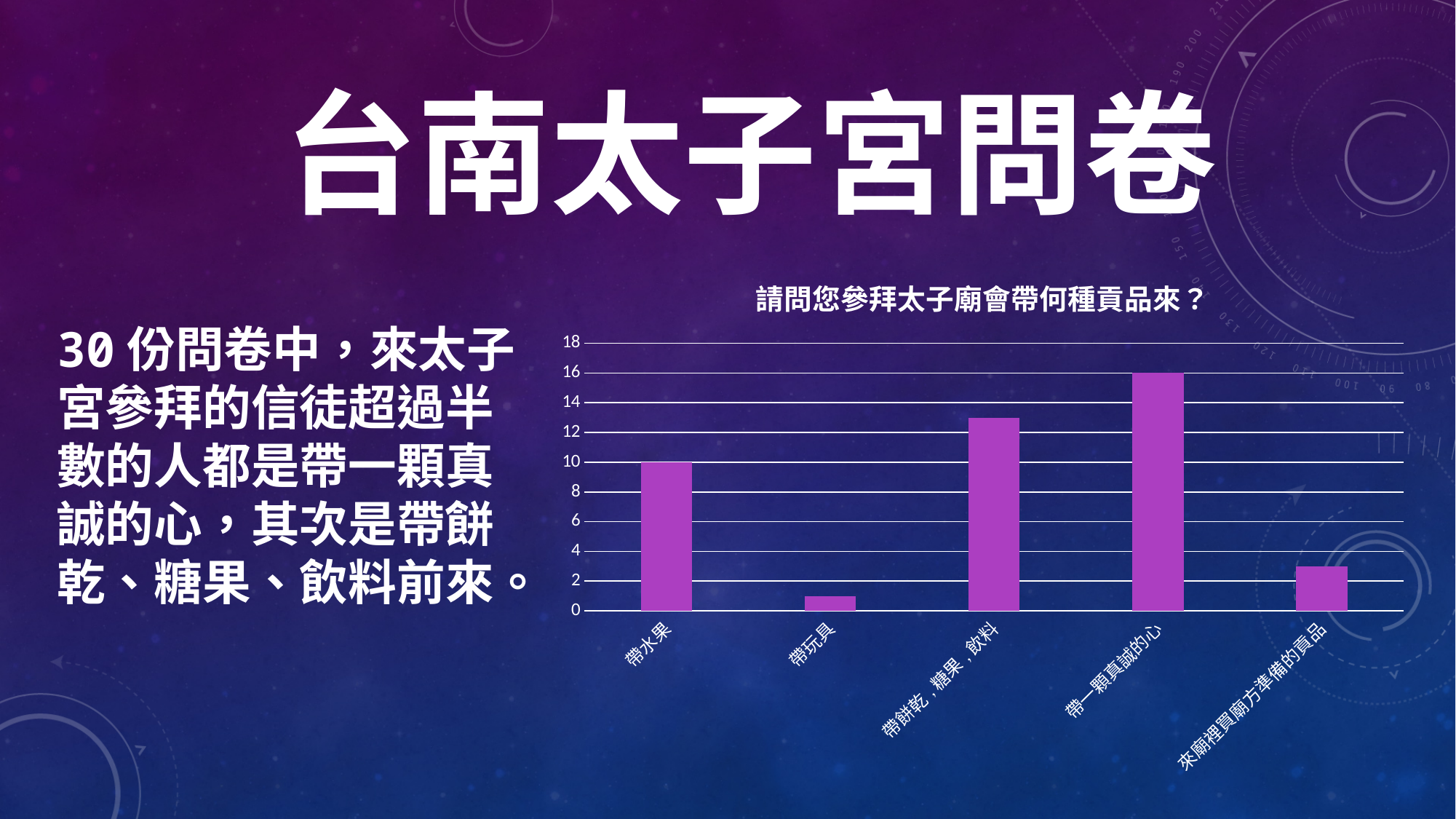

# 台南太子宮問卷

### Chart:

| Category | 請問您參拜太子廟會帶何種貢品來？ |
|---|---|
| 帶水果 | 10.0 |
| 帶玩具 | 1.0 |
| 帶餅乾,糖果,飲料 | 13.0 |
| 帶一顆真誠的心 | 16.0 |
| 來廟裡買廟方準備的貢品 | 3.0 |
30份問卷中，來太子宮參拜的信徒超過半數的人都是帶一顆真誠的心，其次是帶餅乾、糖果、飲料前來。